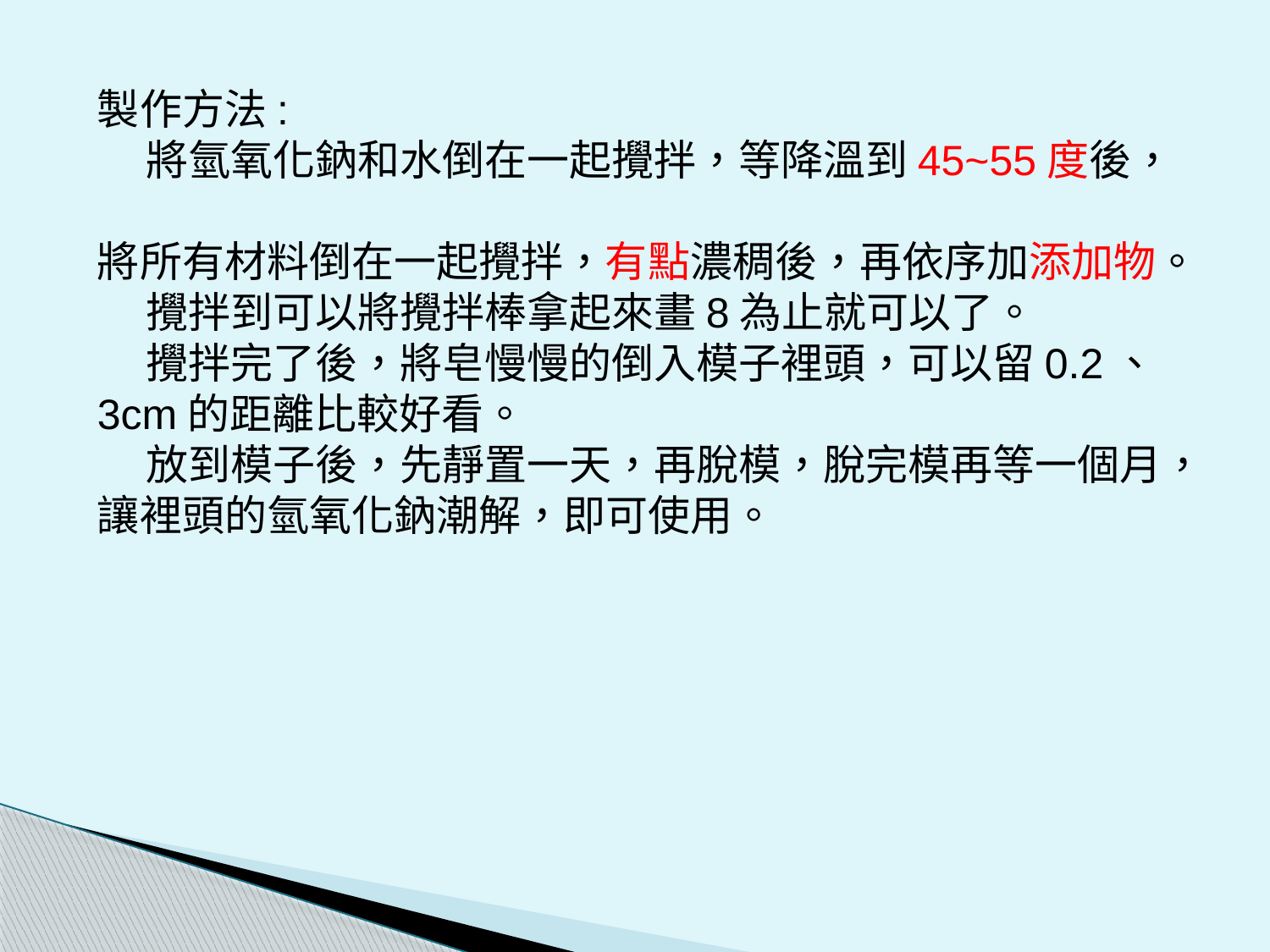

製作方法:
    將氫氧化鈉和水倒在一起攪拌，等降溫到45~55度後，
將所有材料倒在一起攪拌，有點濃稠後，再依序加添加物。
    攪拌到可以將攪拌棒拿起來畫8為止就可以了。
    攪拌完了後，將皂慢慢的倒入模子裡頭，可以留0.2、3cm的距離比較好看。
    放到模子後，先靜置一天，再脫模，脫完模再等一個月，讓裡頭的氫氧化鈉潮解，即可使用。